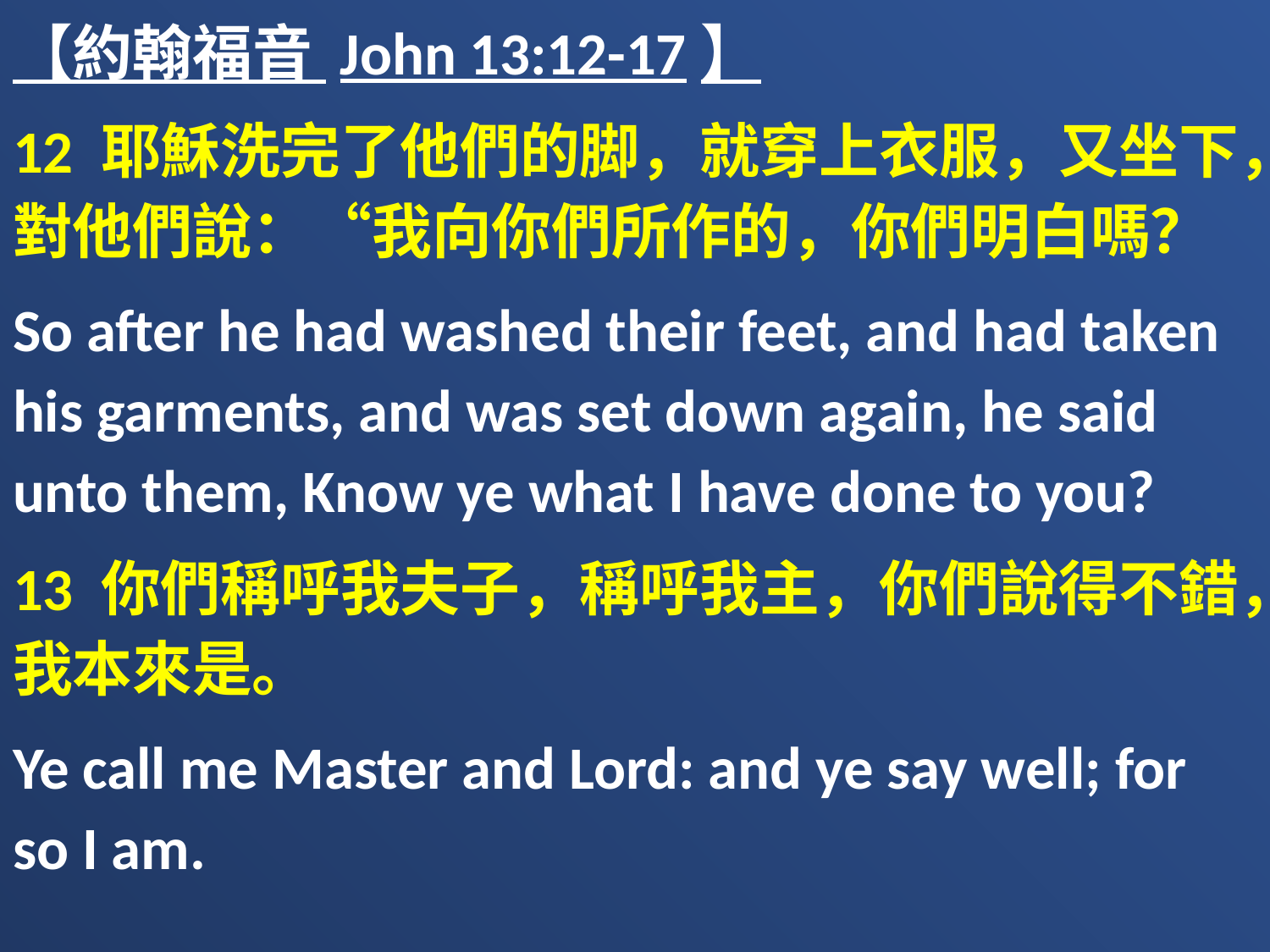

【約翰福音 John 13:12-17】
12 耶穌洗完了他們的脚，就穿上衣服，又坐下，對他們說：“我向你們所作的，你們明白嗎？
So after he had washed their feet, and had taken his garments, and was set down again, he said unto them, Know ye what I have done to you?
13 你們稱呼我夫子，稱呼我主，你們說得不錯，我本來是。
Ye call me Master and Lord: and ye say well; for so I am.